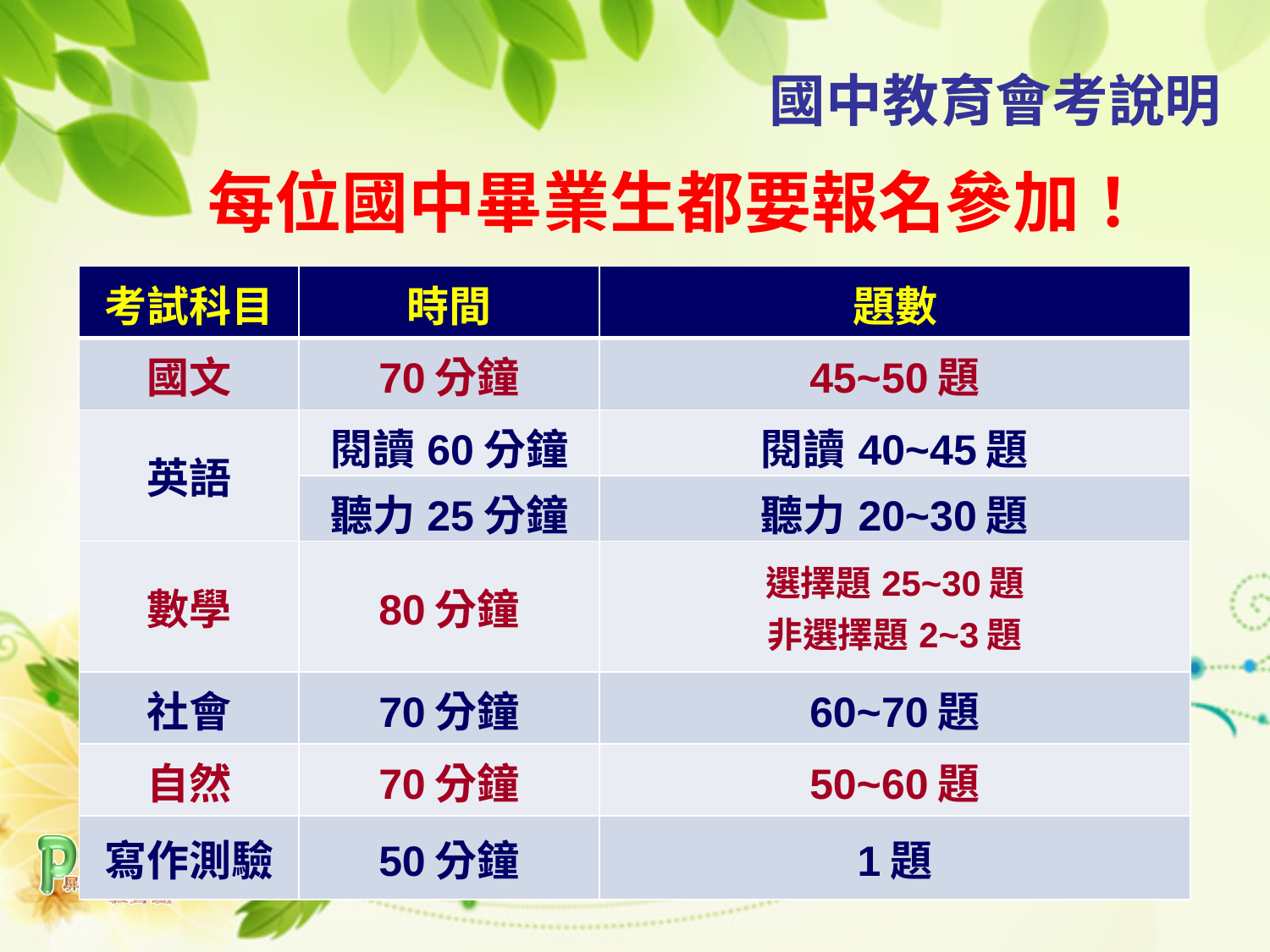

國中教育會考說明
每位國中畢業生都要報名參加！
| 考試科目 | 時間 | 題數 |
| --- | --- | --- |
| 國文 | 70分鐘 | 45~50題 |
| 英語 | 閱讀60分鐘 | 閱讀40~45題 |
|  | 聽力25分鐘 | 聽力20~30題 |
| 數學 | 80分鐘 | 選擇題25~30題 非選擇題2~3題 |
| 社會 | 70分鐘 | 60~70題 |
| 自然 | 70分鐘 | 50~60題 |
| 寫作測驗 | 50分鐘 | 1題 |